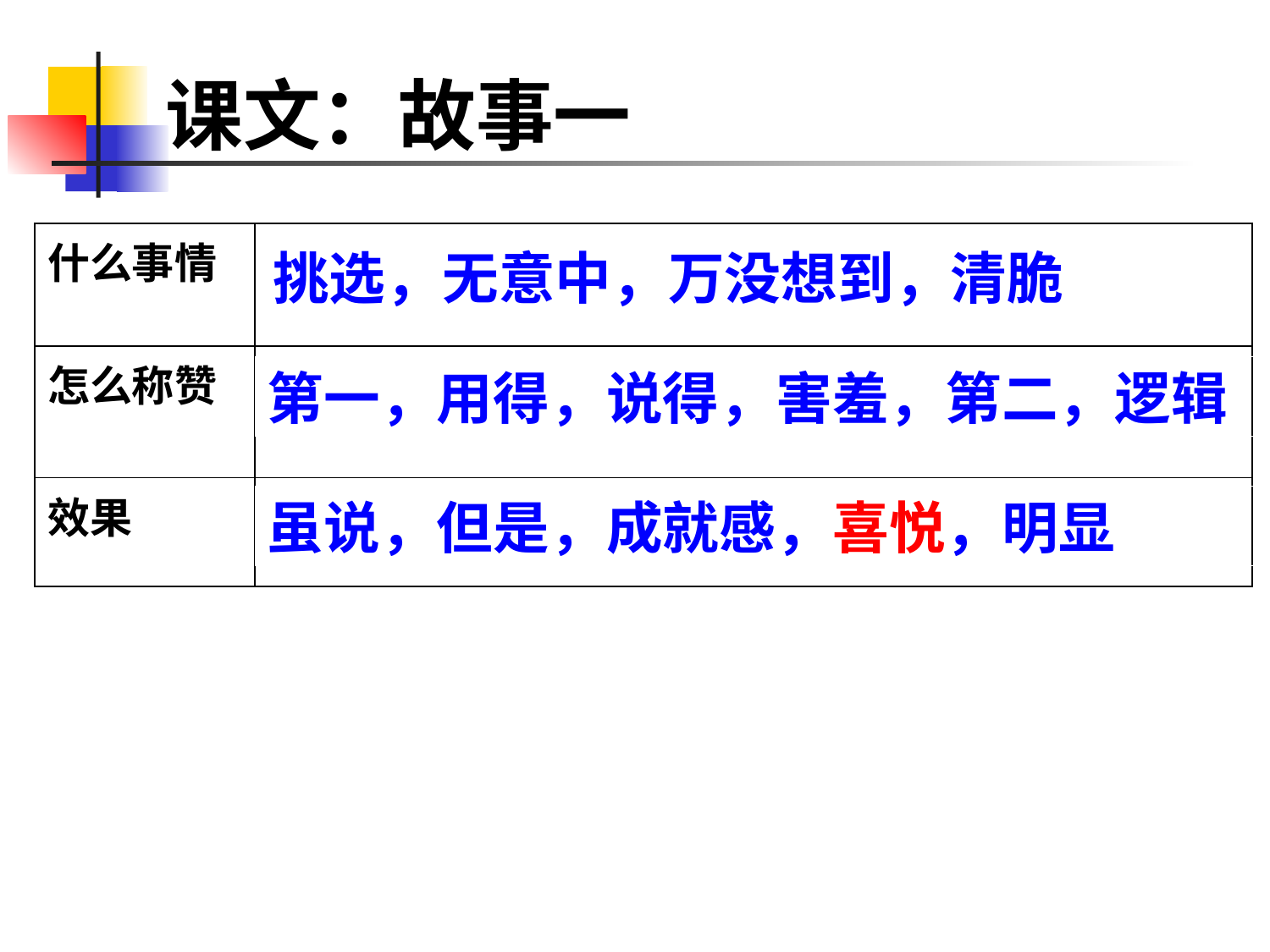

# 课文：故事一
| 什么事情 |  |
| --- | --- |
| 怎么称赞 |  |
| 效果 |  |
挑选，无意中，万没想到，清脆
第一，用得，说得，害羞，第二，逻辑
虽说，但是，成就感，喜悦，明显